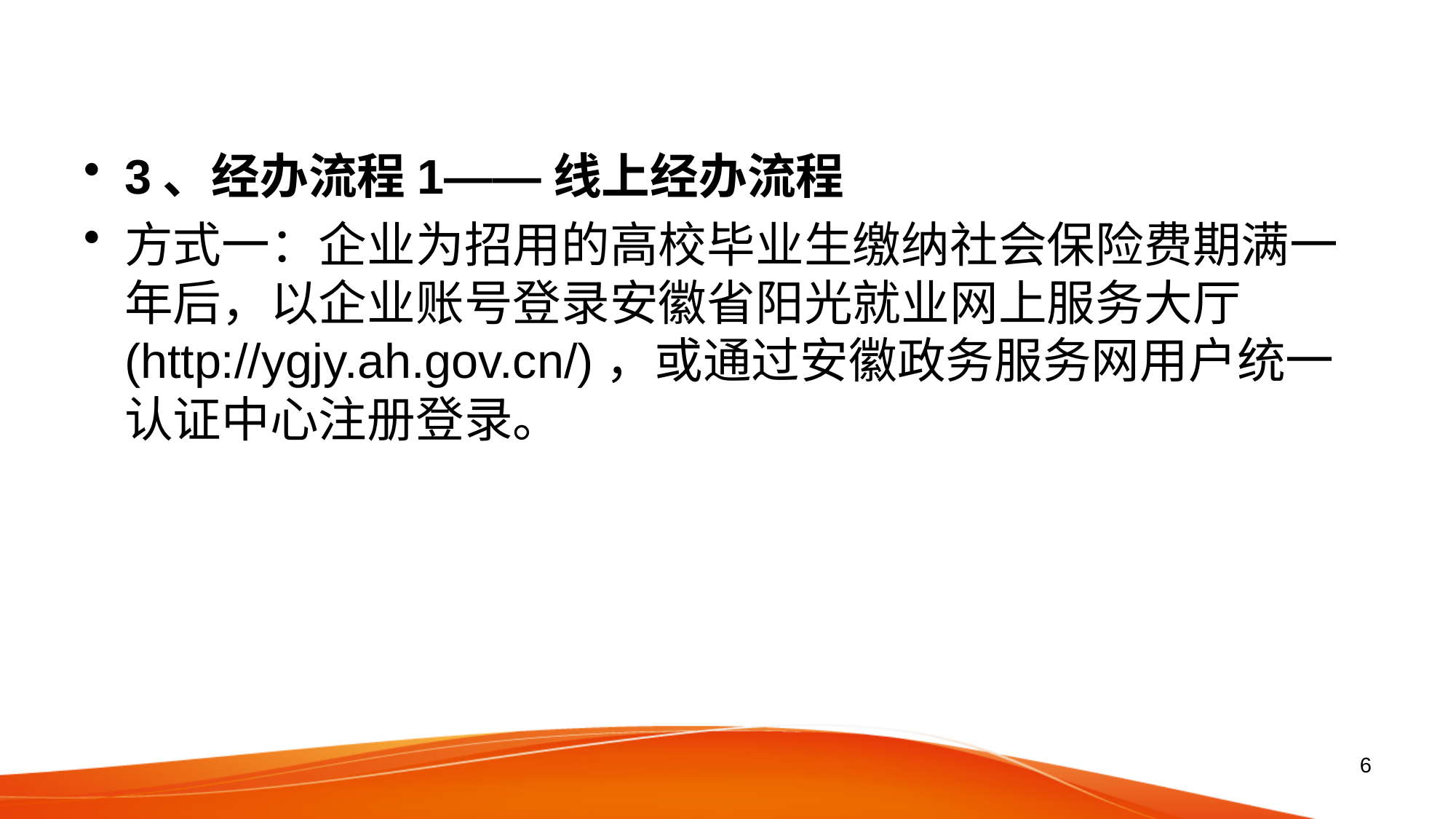

#
3、经办流程1——线上经办流程
方式一：企业为招用的高校毕业生缴纳社会保险费期满一年后，以企业账号登录安徽省阳光就业网上服务大厅(http://ygjy.ah.gov.cn/)，或通过安徽政务服务网用户统一认证中心注册登录。
6